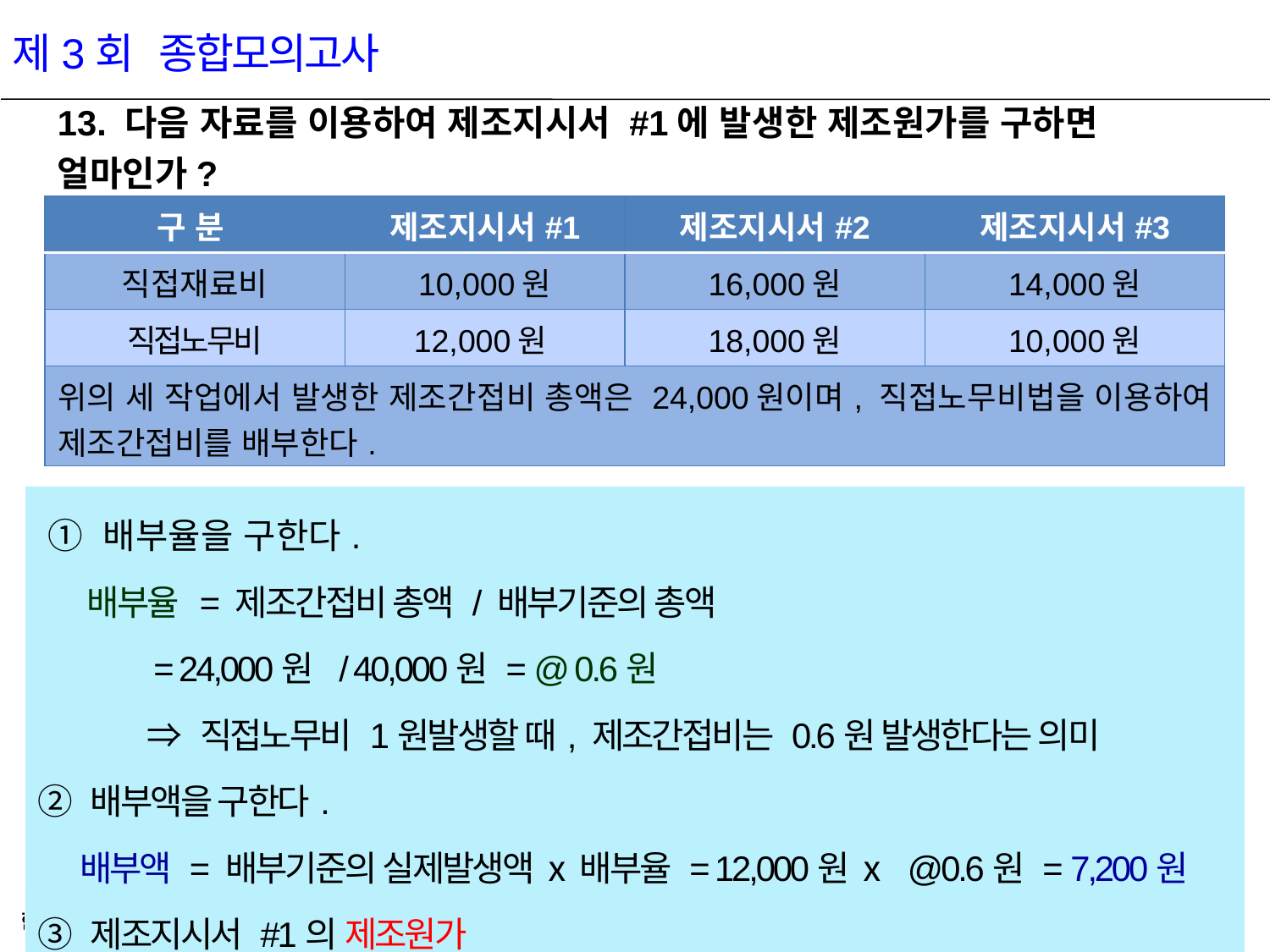

제3회   종합모의고사
13. 다음 자료를 이용하여 제조지시서 #1에 발생한 제조원가를 구하면 얼마인가?
| 구 분 | 제조지시서#1 | 제조지시서#2 | 제조지시서#3 |
| --- | --- | --- | --- |
| 직접재료비 | 10,000원 | 16,000원 | 14,000원 |
| 직접노무비 | 12,000원 | 18,000원 | 10,000원 |
| 위의 세 작업에서 발생한 제조간접비 총액은 24,000원이며, 직접노무비법을 이용하여 제조간접비를 배부한다. |  |  |  |
| ① 배부율을 구한다. 배부율 = 제조간접비 총액 / 배부기준의 총액 = 24,000원 / 40,000원 = @ 0.6원 ⇒ 직접노무비 1원발생할 때, 제조간접비는 0.6원 발생한다는 의미 ② 배부액을 구한다. 배부액 = 배부기준의 실제발생액 ⅹ 배부율 = 12,000원 ⅹ @0.6원 = 7,200원 ③ 제조지시서 #1의 제조원가 = 직접재료비 10,000 + 직접노무비 12,000원 + 제조간접비 7,200원 = 29,200원 |
| --- |
9